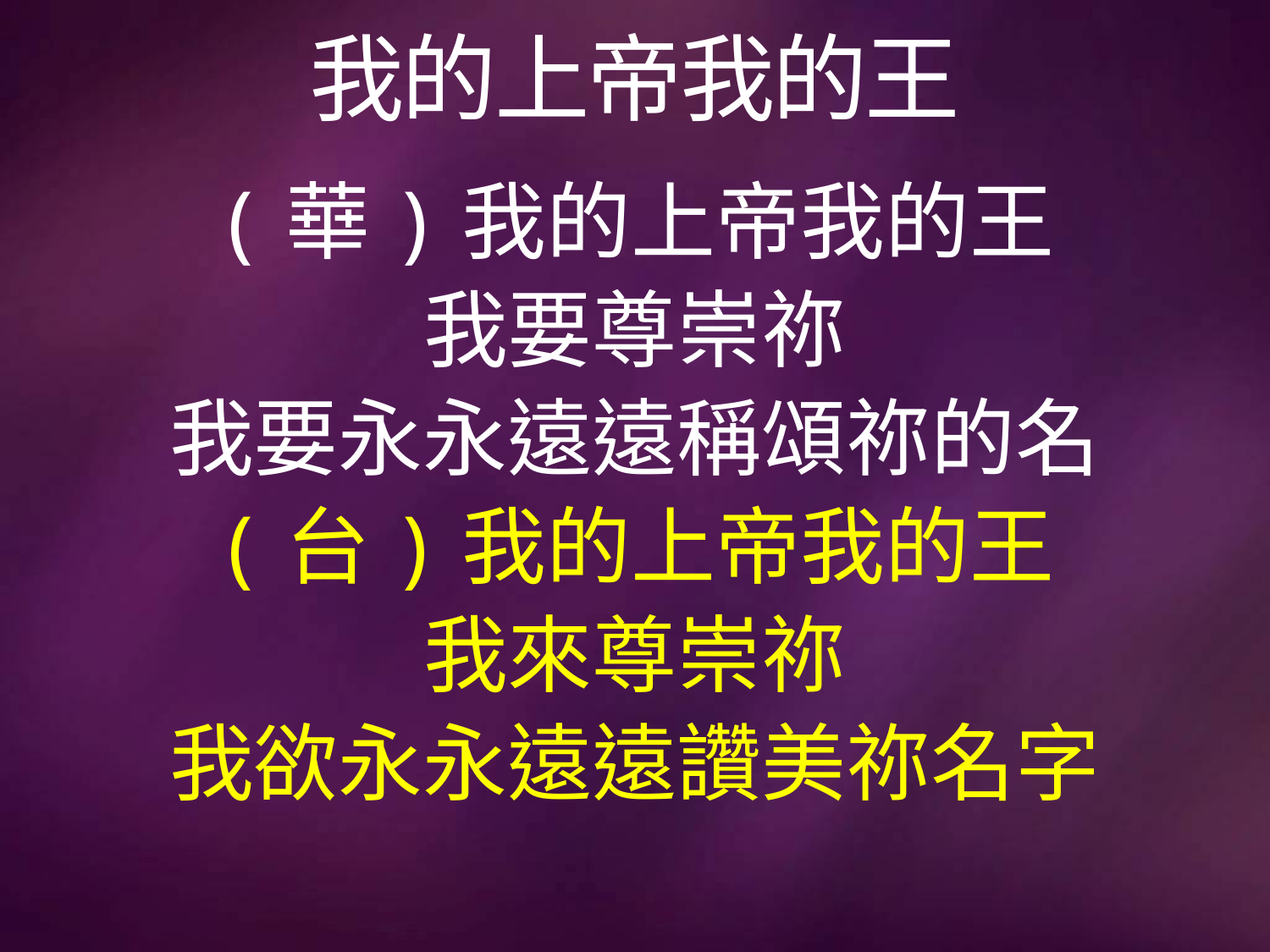

# 我的上帝我的王
(華)我的上帝我的王
我要尊崇祢
我要永永遠遠稱頌祢的名
(台)我的上帝我的王
我來尊崇祢
我欲永永遠遠讚美祢名字